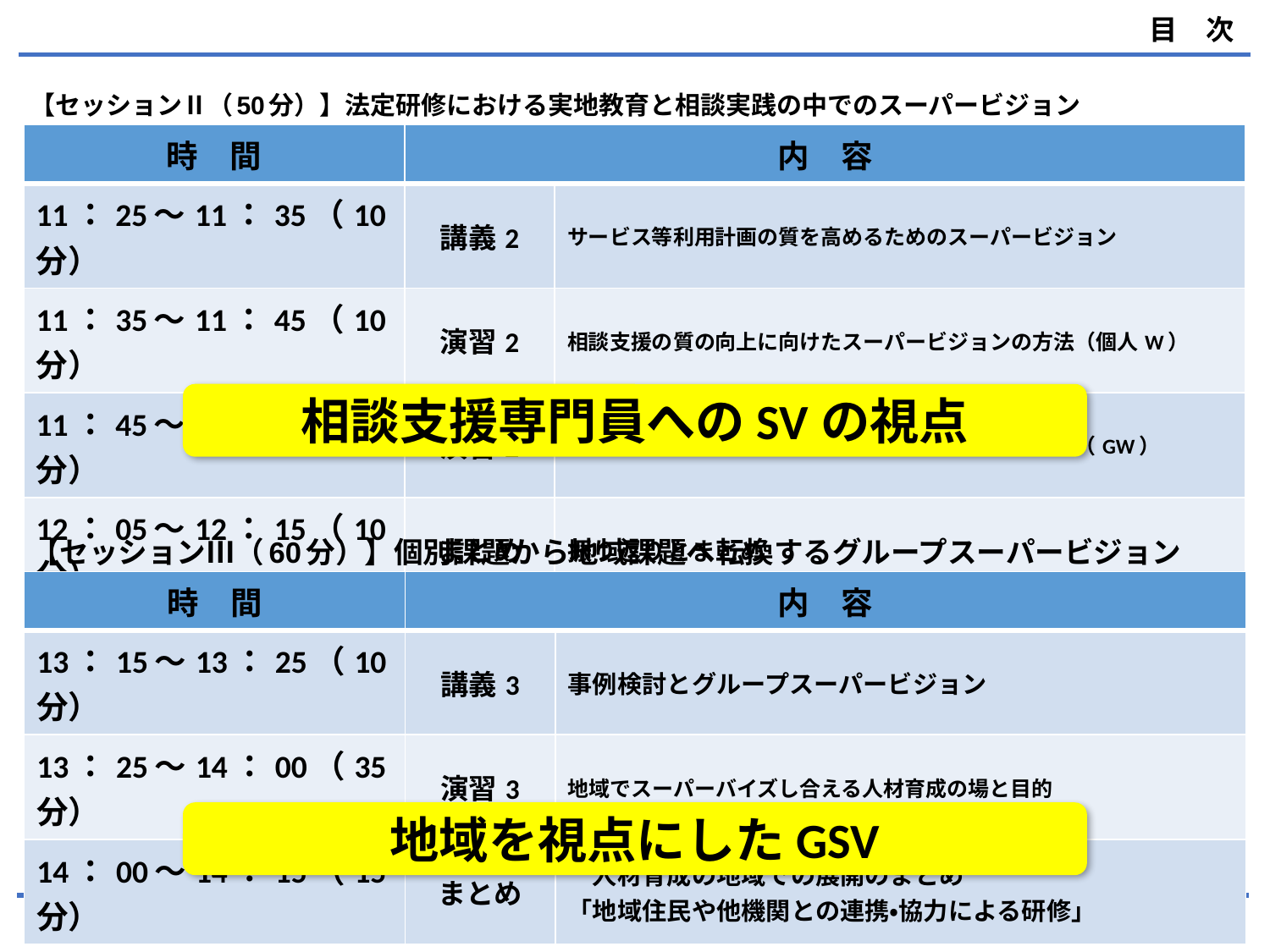

目　次
【セッションⅡ（50分）】法定研修における実地教育と相談実践の中でのスーパービジョン
| 時　間 | 内　容 |  |
| --- | --- | --- |
| 11：25～11：35（10分） | 講義2 | サービス等利用計画の質を高めるためのスーパービジョン |
| 11：35～11：45（10分） | 演習2 | 相談支援の質の向上に向けたスーパービジョンの方法（個人W） |
| 11：45～12：05（20分） | 演習2 | 相談支援の質の向上に向けたスーパービジョンの方法（GW） |
| 12：05～12：15（10分） | まとめ | 振り返りとまとめ |
相談支援専門員へのSVの視点
【セッションⅢ（60分）】個別課題から地域課題へ転換するグループスーパービジョン
| 時　間 | 内　容 |  |
| --- | --- | --- |
| 13：15～13：25（10分） | 講義3 | 事例検討とグループスーパービジョン |
| 13：25～14：00（35分） | 演習3 | 地域でスーパーバイズし合える人材育成の場と目的 |
| 14：00～14：15（15分） | まとめ | 人材育成の地域での展開のまとめ 「地域住民や他機関との連携・協力による研修」 |
地域を視点にしたGSV
3